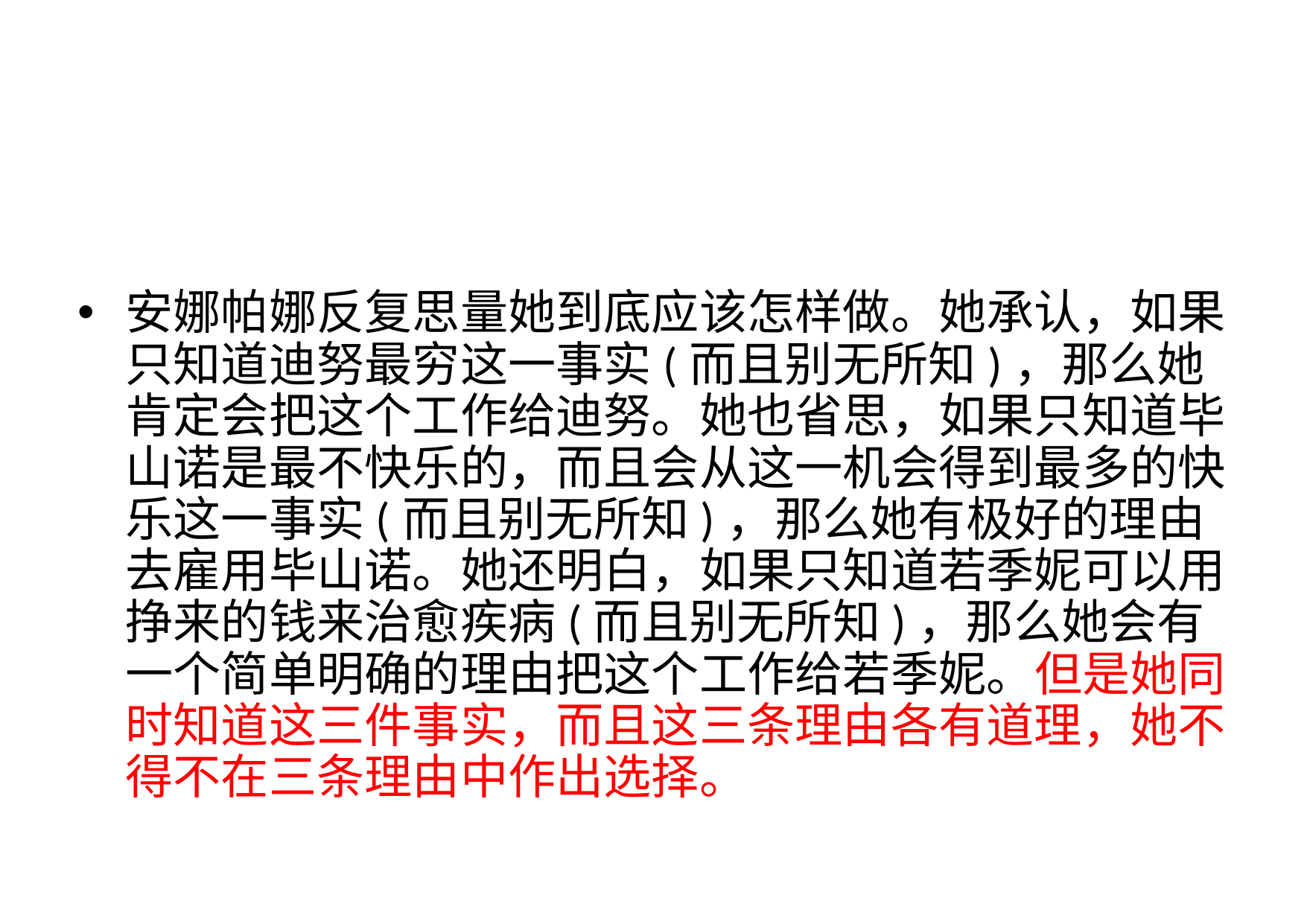

安娜帕娜反复思量她到底应该怎样做。她承认，如果只知道迪努最穷这一事实(而且别无所知)，那么她肯定会把这个工作给迪努。她也省思，如果只知道毕山诺是最不快乐的，而且会从这一机会得到最多的快乐这一事实(而且别无所知)，那么她有极好的理由去雇用毕山诺。她还明白，如果只知道若季妮可以用挣来的钱来治愈疾病(而且别无所知)，那么她会有一个简单明确的理由把这个工作给若季妮。但是她同时知道这三件事实，而且这三条理由各有道理，她不得不在三条理由中作出选择。